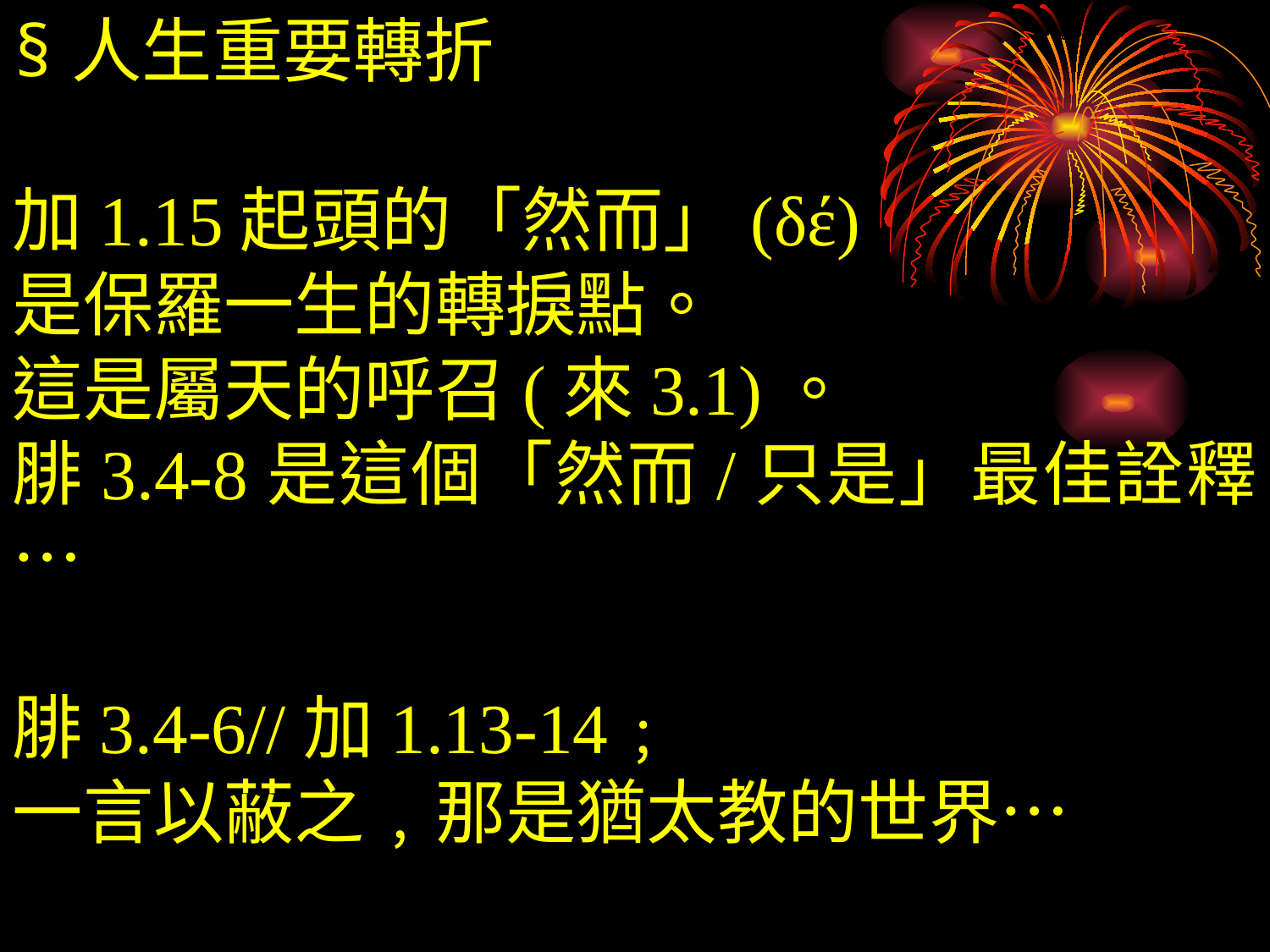

§人生重要轉折

加1.15起頭的「然而」(δέ)
是保羅一生的轉捩點。
這是屬天的呼召(來3.1)。
腓3.4-8是這個「然而/只是」最佳詮釋…

腓3.4-6//加1.13-14﹔
一言以蔽之﹐那是猶太教的世界…